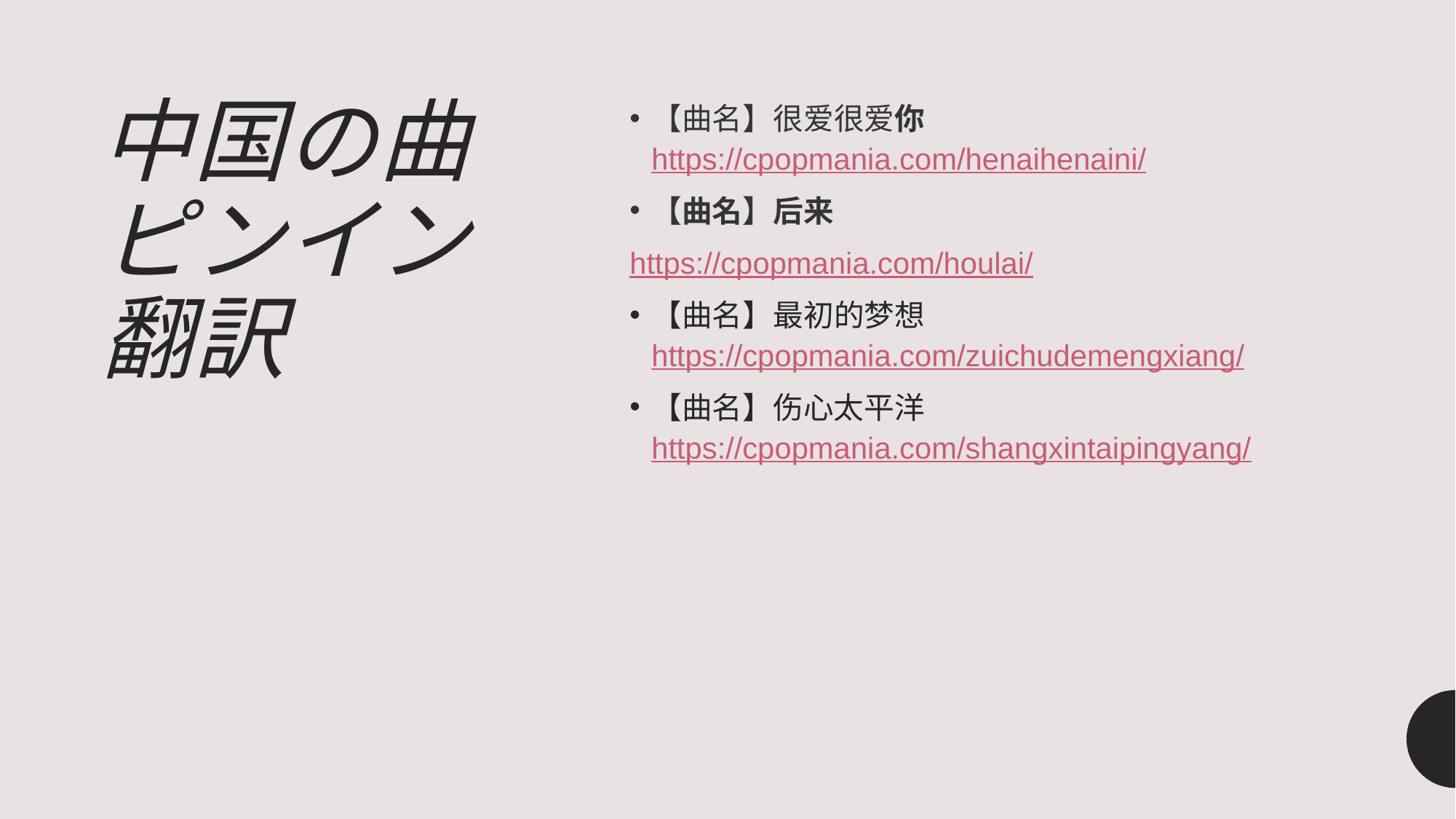

# 中国の曲 ピンイン 翻訳
【曲名】很爱很爱你https://cpopmania.com/henaihenaini/
【曲名】后来
https://cpopmania.com/houlai/
【曲名】最初的梦想https://cpopmania.com/zuichudemengxiang/
【曲名】伤心太平洋https://cpopmania.com/shangxintaipingyang/